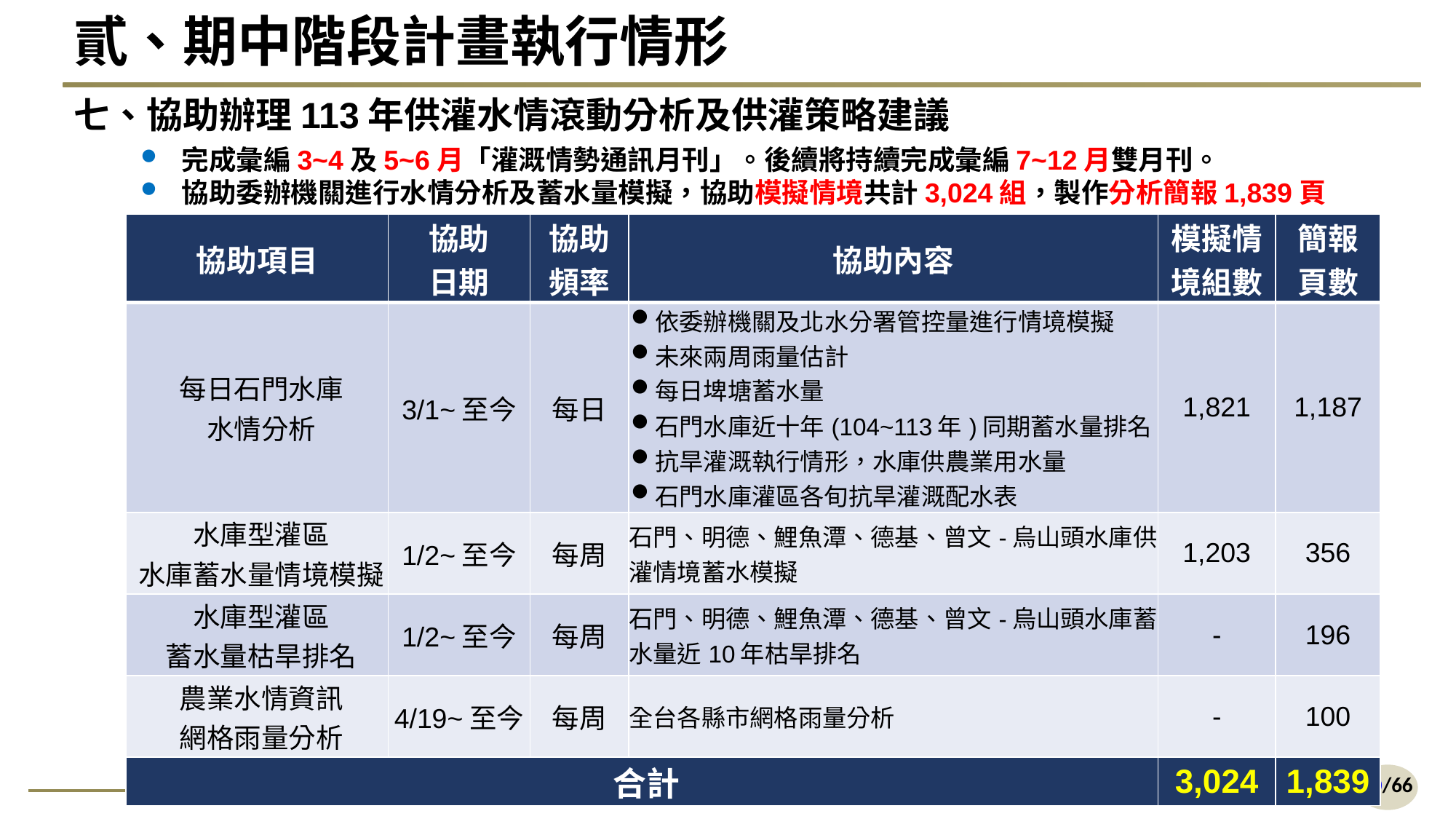

# 貳、期中階段計畫執行情形
七、協助辦理113年供灌水情滾動分析及供灌策略建議
完成彙編3~4及5~6月「灌溉情勢通訊月刊」。後續將持續完成彙編7~12月雙月刊。
協助委辦機關進行水情分析及蓄水量模擬，協助模擬情境共計3,024組，製作分析簡報1,839頁
| 協助項目 | 協助 日期 | 協助 頻率 | 協助內容 | 模擬情境組數 | 簡報 頁數 |
| --- | --- | --- | --- | --- | --- |
| 每日石門水庫 水情分析 | 3/1~至今 | 每日 | 依委辦機關及北水分署管控量進行情境模擬 未來兩周雨量估計 每日埤塘蓄水量 石門水庫近十年(104~113年)同期蓄水量排名 抗旱灌溉執行情形，水庫供農業用水量 石門水庫灌區各旬抗旱灌溉配水表 | 1,821 | 1,187 |
| 水庫型灌區 水庫蓄水量情境模擬 | 1/2~至今 | 每周 | 石門、明德、鯉魚潭、德基、曾文-烏山頭水庫供灌情境蓄水模擬 | 1,203 | 356 |
| 水庫型灌區 蓄水量枯旱排名 | 1/2~至今 | 每周 | 石門、明德、鯉魚潭、德基、曾文-烏山頭水庫蓄水量近10年枯旱排名 | - | 196 |
| 農業水情資訊 網格雨量分析 | 4/19~至今 | 每周 | 全台各縣市網格雨量分析 | - | 100 |
| 合計 |  |  |  | 3,024 | 1,839 |
50/66